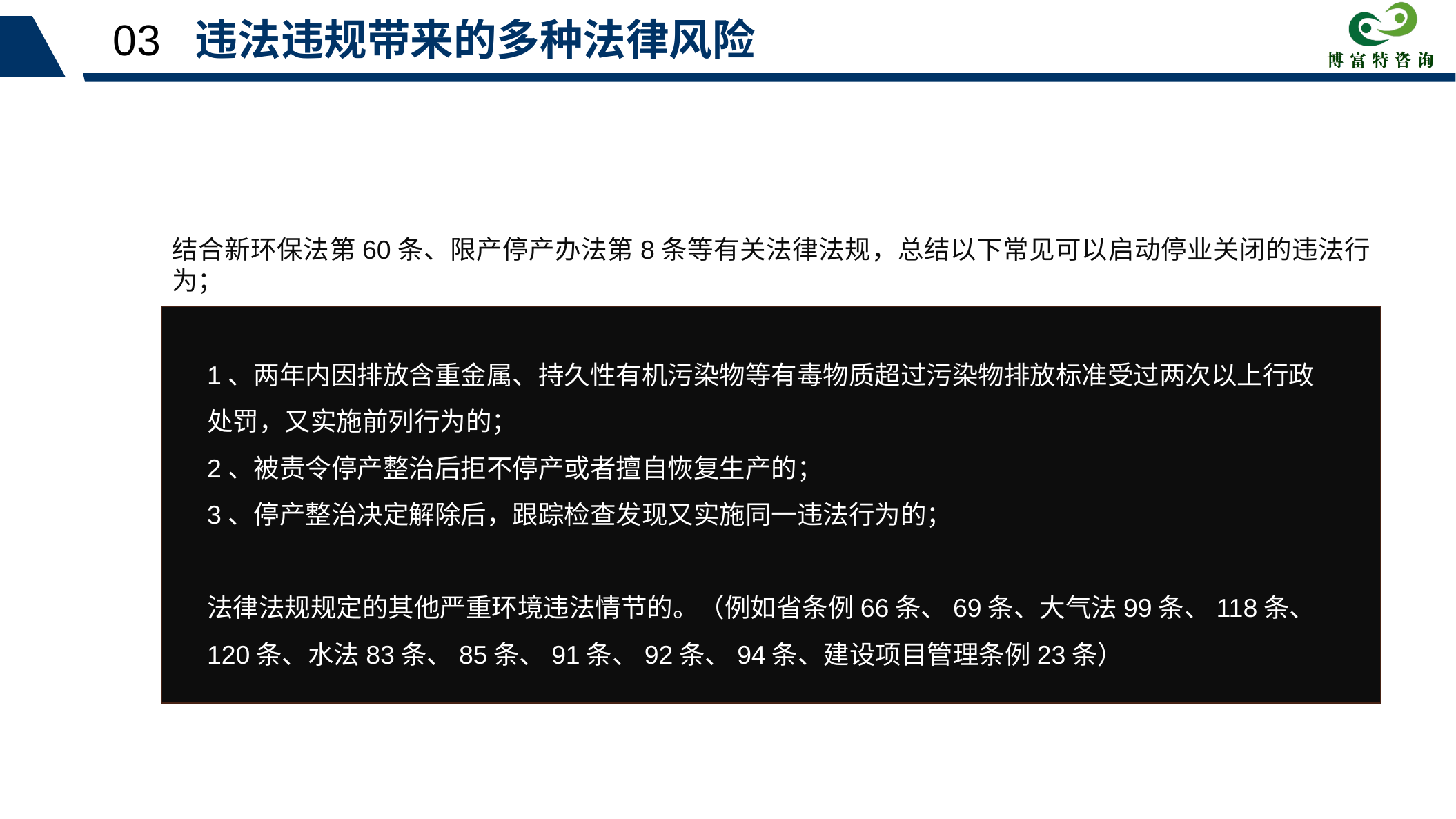

03  违法违规带来的多种法律风险

结合新环保法第60条、限产停产办法第8条等有关法律法规，总结以下常见可以启动停业关闭的违法行为；

1、两年内因排放含重金属、持久性有机污染物等有毒物质超过污染物排放标准受过两次以上行政处罚，又实施前列行为的；
2、被责令停产整治后拒不停产或者擅自恢复生产的；
3、停产整治决定解除后，跟踪检查发现又实施同一违法行为的；

法律法规规定的其他严重环境违法情节的。（例如省条例66条、69条、大气法99条、118条、120条、水法83条、85条、91条、92条、94条、建设项目管理条例23条）